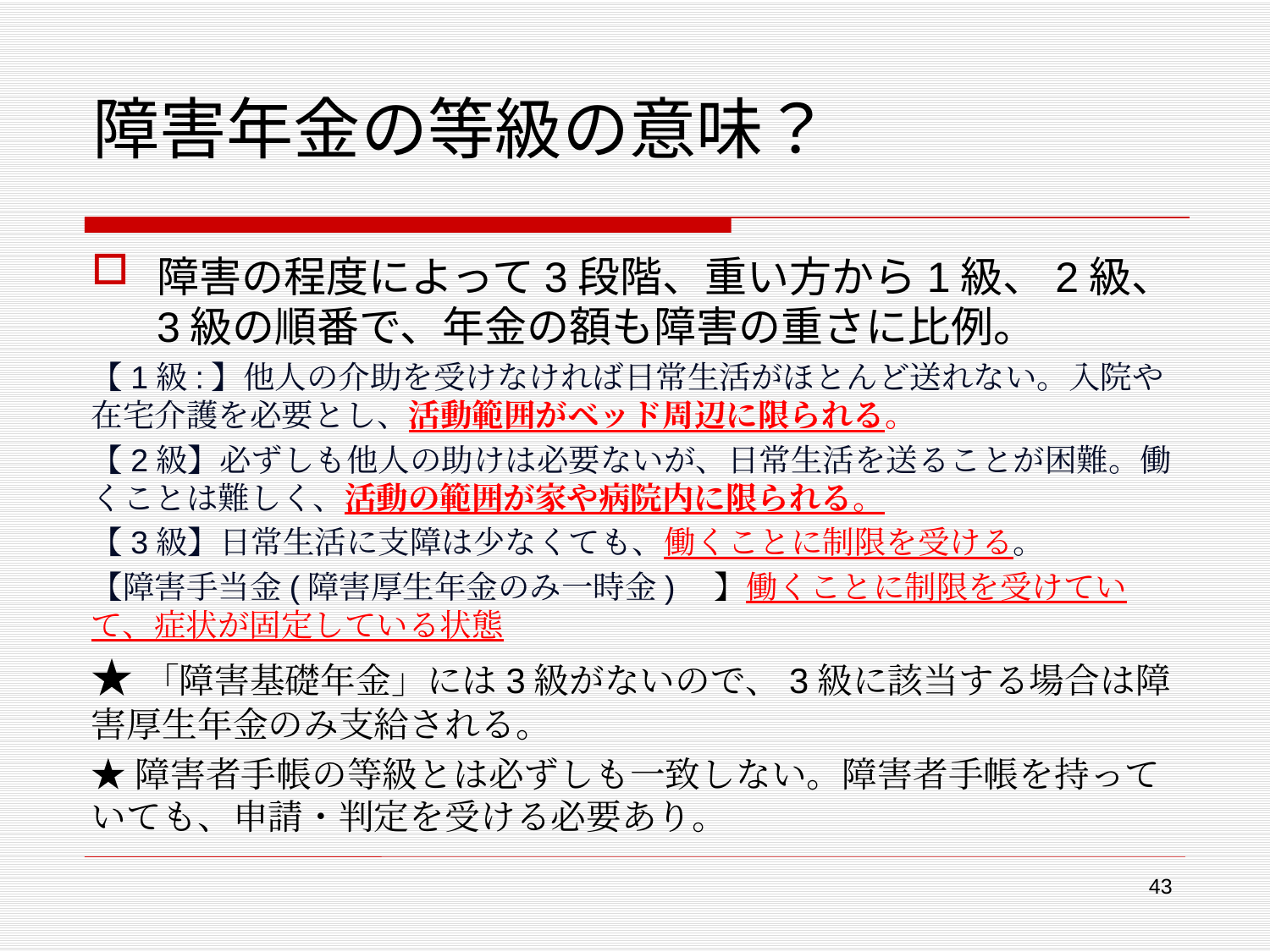

# 障害年金の等級の意味？
障害の程度によって3段階、重い方から1級、2級、3級の順番で、年金の額も障害の重さに比例。
【1級:】他人の介助を受けなければ日常生活がほとんど送れない。入院や在宅介護を必要とし、活動範囲がベッド周辺に限られる。
【2級】必ずしも他人の助けは必要ないが、日常生活を送ることが困難。働くことは難しく、活動の範囲が家や病院内に限られる。
【3級】日常生活に支障は少なくても、働くことに制限を受ける。
【障害手当金(障害厚生年金のみ一時金)　】働くことに制限を受けていて、症状が固定している状態
★「障害基礎年金」には3級がないので、3級に該当する場合は障害厚生年金のみ支給される。
★障害者手帳の等級とは必ずしも一致しない。障害者手帳を持っていても、申請・判定を受ける必要あり。
43